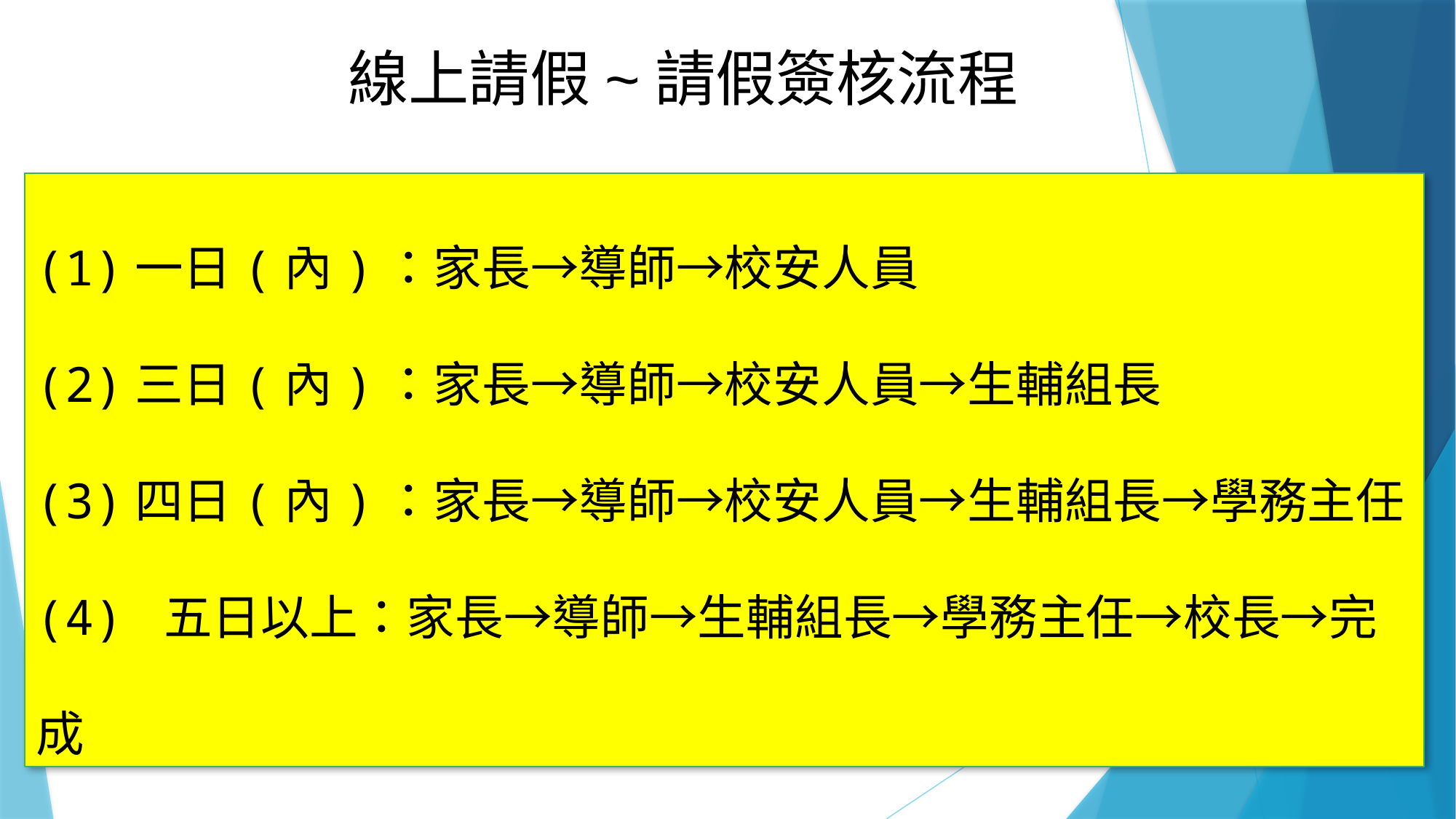

線上請假~請假簽核流程
(1)一日(內)：家長→導師→校安人員
(2)三日(內)：家長→導師→校安人員→生輔組長
(3)四日(內)：家長→導師→校安人員→生輔組長→學務主任
(4) 五日以上：家長→導師→生輔組長→學務主任→校長→完成